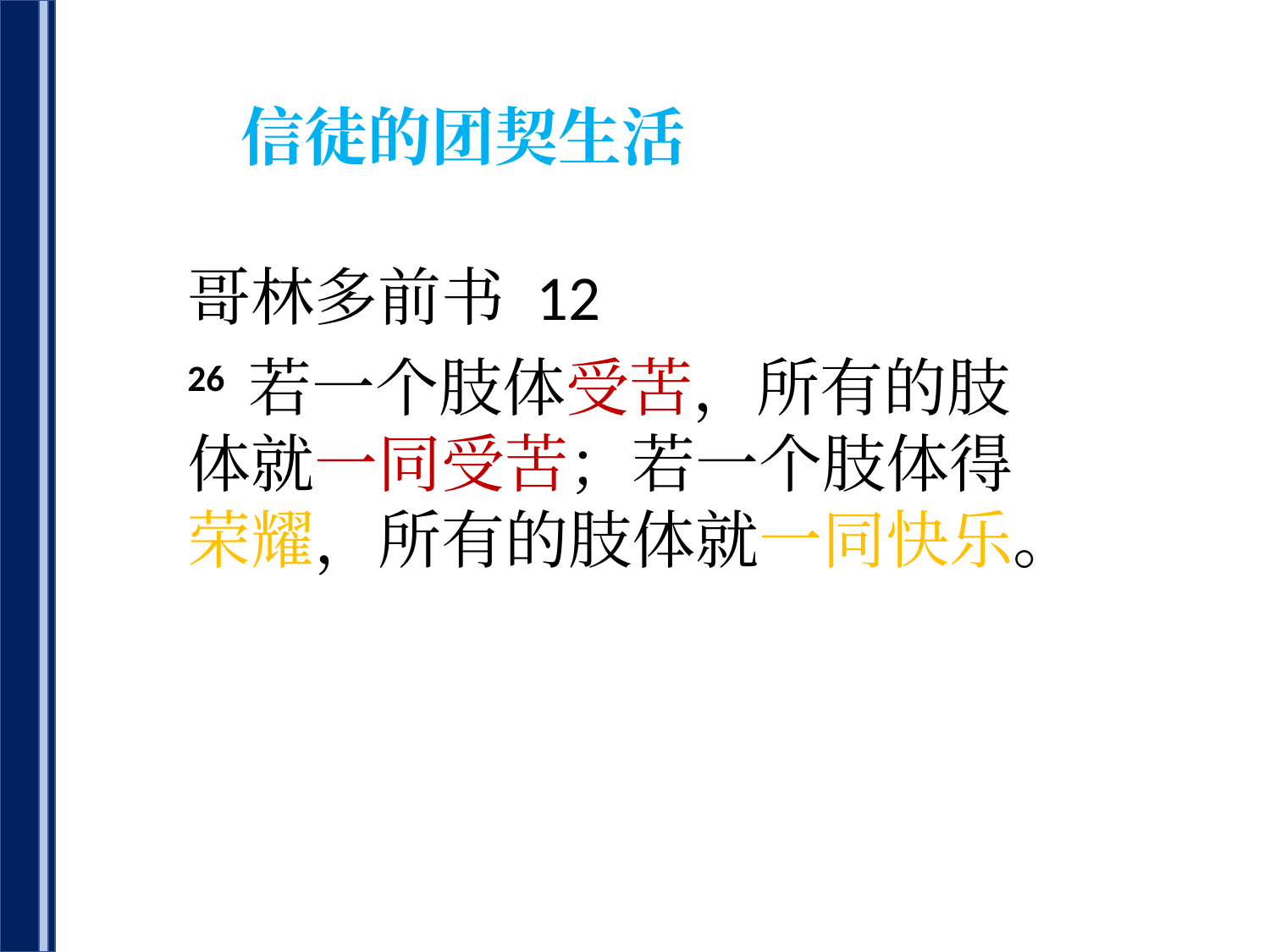

信徒的团契生活
哥林多前书 12
26 若一个肢体受苦，所有的肢体就一同受苦；若一个肢体得荣耀，所有的肢体就一同快乐。